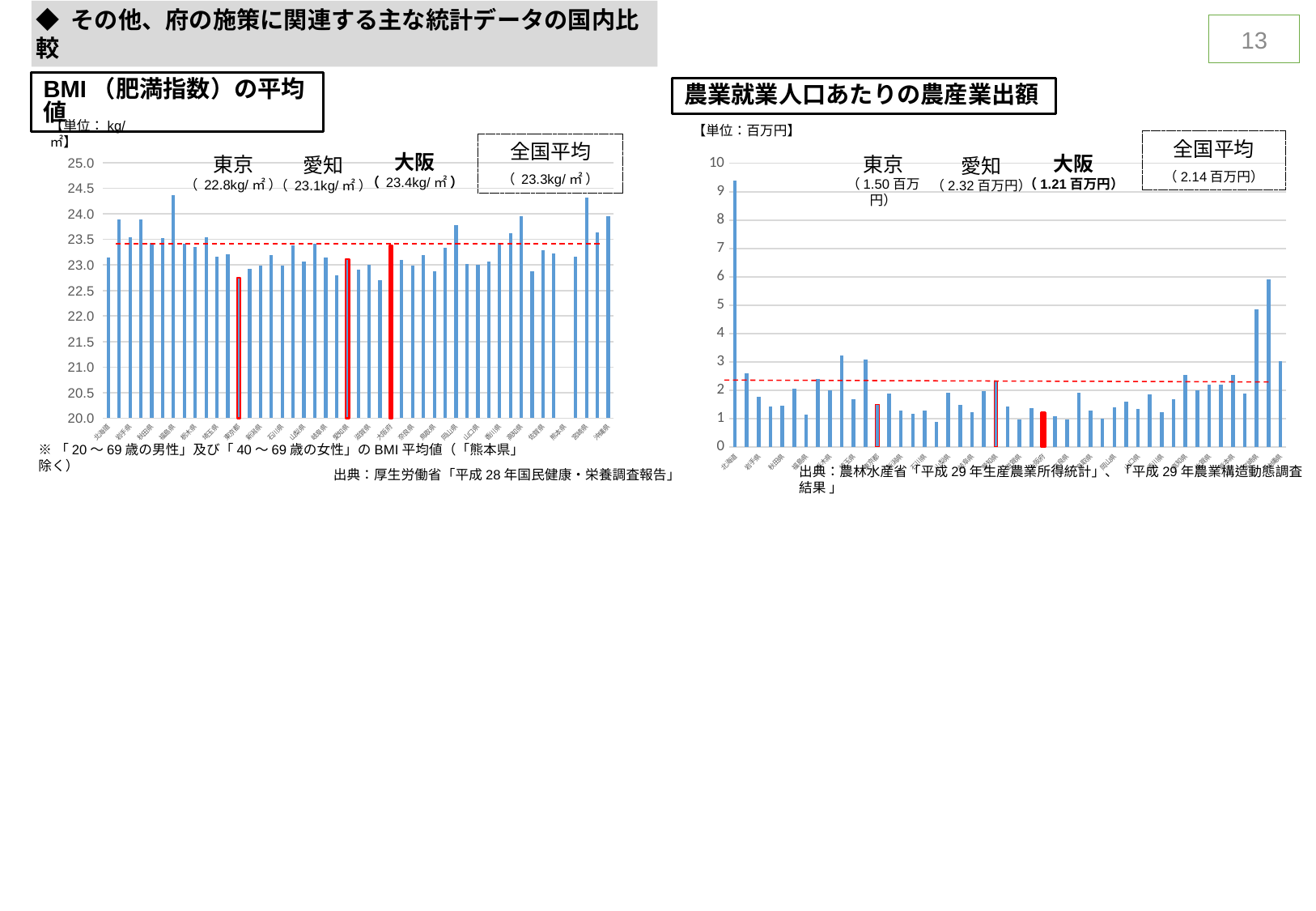

◆ その他、府の施策に関連する主な統計データの国内比較
13
BMI（肥満指数）の平均値
農業就業人口あたりの農産業出額
【単位：百万円】
【単位：kg/㎡】
全国平均
（2.14百万円）
全国平均
（ 23.3kg/㎡ ）
大阪
（ 23.4kg/㎡ ）

### Chart

| Category |  |
|---|---|
| 北海道 | 23.139909627362947 |
| 青森県 | 23.884770299458655 |
| 岩手県 | 23.53791200529637 |
| 宮城県 | 23.883730324855314 |
| 秋田県 | 23.428712720096197 |
| 山形県 | 23.529055295590446 |
| 福島県 | 24.36210021120816 |
| 茨城県 | 23.41532176517711 |
| 栃木県 | 23.344948012252672 |
| 群馬県 | 23.541634691221283 |
| 埼玉県 | 23.15773835016936 |
| 千葉県 | 23.20241186022045 |
| 東京都 | 22.752163052025303 |
| 神奈川県 | 22.93078632473481 |
| 新潟県 | 22.98094995313846 |
| 富山県 | 23.198998690668777 |
| 石川県 | 22.98635712026072 |
| 福井県 | 23.39065412726294 |
| 山梨県 | 23.058594172505394 |
| 長野県 | 23.415106115351453 |
| 岐阜県 | 23.14534731242906 |
| 静岡県 | 22.799538855242556 |
| 愛知県 | 23.11142769176078 |
| 三重県 | 22.905858501773054 |
| 滋賀県 | 22.99538482925533 |
| 京都府 | 22.70478311527541 |
| 大阪府 | 23.37280635162387 |
| 兵庫県 | 23.104477559269796 |
| 奈良県 | 22.984561358139853 |
| 和歌山県 | 23.187249758211344 |
| 鳥取県 | 22.88319266312741 |
| 島根県 | 23.340563725848213 |
| 岡山県 | 23.783736795953693 |
| 広島県 | 23.020437524260835 |
| 山口県 | 22.99588787813981 |
| 徳島県 | 23.07021726585465 |
| 香川県 | 23.431111522008976 |
| 愛媛県 | 23.619010137595055 |
| 高知県 | 23.957829145737477 |
| 福岡県 | 22.88039460034788 |
| 佐賀県 | 23.29513718990162 |
| 長崎県 | 23.22907134330559 |
| 熊本県 | 0.0 |
| 大分県 | 23.15791146350783 |
| 宮崎県 | 24.324804924569346 |
| 鹿児島県 | 23.638704941419455 |
| 沖縄県 | 23.95339416724122 |

### Chart

| Category |  |
|---|---|
| 北海道 | 9.383823529411766 |
| 青森県 | 2.598827470686767 |
| 岩手県 | 1.768220617202889 |
| 宮城県 | 1.4200298953662183 |
| 秋田県 | 1.4521880064829822 |
| 山形県 | 2.0392648287385127 |
| 福島県 | 1.1323127392017496 |
| 茨城県 | 2.400676655389077 |
| 栃木県 | 2.0042523033309707 |
| 群馬県 | 3.211586901763224 |
| 埼玉県 | 1.669477234401349 |
| 千葉県 | 3.083989501312336 |
| 東京都 | 1.4972677595628414 |
| 神奈川県 | 1.8853932584269664 |
| 新潟県 | 1.2851239669421486 |
| 富山県 | 1.1657848324514992 |
| 石川県 | 1.2924528301886793 |
| 福井県 | 0.8694852941176471 |
| 山梨県 | 1.9028340080971662 |
| 長野県 | 1.4758497316636852 |
| 岐阜県 | 1.2360379346680717 |
| 静岡県 | 1.9593073593073593 |
| 愛知県 | 2.3168458781362005 |
| 三重県 | 1.4220532319391637 |
| 滋賀県 | 0.9656716417910448 |
| 京都府 | 1.3572744014732965 |
| 大阪府 | 1.2101694915254237 |
| 兵庫県 | 1.0785478547854785 |
| 奈良県 | 0.9728506787330317 |
| 和歌山県 | 1.9080996884735202 |
| 鳥取県 | 1.2814070351758795 |
| 島根県 | 0.9887096774193548 |
| 岡山県 | 1.3883763837638377 |
| 広島県 | 1.6085825747724318 |
| 山口県 | 1.3439363817097416 |
| 徳島県 | 1.8386524822695034 |
| 香川県 | 1.2261380323054332 |
| 愛媛県 | 1.6831550802139037 |
| 高知県 | 2.5382978723404253 |
| 福岡県 | 1.98731884057971 |
| 佐賀県 | 2.1923076923076925 |
| 長崎県 | 2.193548387096774 |
| 熊本県 | 2.524336283185841 |
| 大分県 | 1.8887240356083086 |
| 宮崎県 | 4.853994490358127 |
| 鹿児島県 | 5.896226415094338 |
| 沖縄県 | 3.0089820359281436 |
大阪
（1.21百万円）
東京
（1.50百万円）
東京
（ 22.8kg/㎡ ）
愛知
（ 23.1kg/㎡ ）
愛知
（2.32百万円）
※「20～69歳の男性」及び「40～69歳の女性」のBMI平均値（「熊本県」除く）
出典：厚生労働省「平成28年国民健康・栄養調査報告」
出典：農林水産省「平成29年生産農業所得統計」、「平成29年農業構造動態調査結果 」